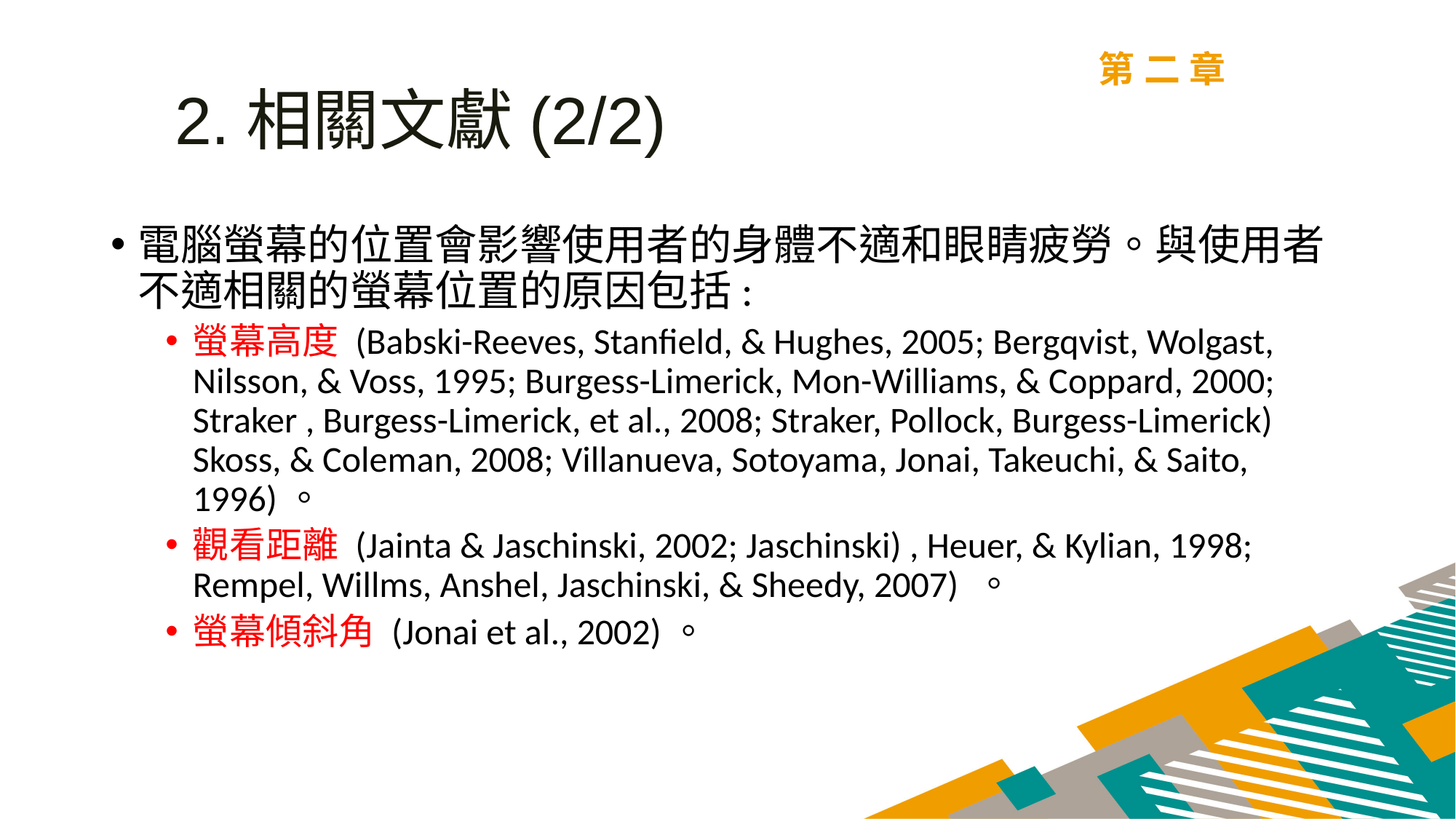

第二章
2.相關文獻(2/2)
電腦螢幕的位置會影響使用者的身體不適和眼睛疲勞。與使用者不適相關的螢幕位置的原因包括:
螢幕高度 (Babski-Reeves, Stanfield, & Hughes, 2005; Bergqvist, Wolgast, Nilsson, & Voss, 1995; Burgess-Limerick, Mon-Williams, & Coppard, 2000; Straker , Burgess-Limerick, et al., 2008; Straker, Pollock, Burgess-Limerick) Skoss, & Coleman, 2008; Villanueva, Sotoyama, Jonai, Takeuchi, & Saito, 1996)。
觀看距離 (Jainta & Jaschinski, 2002; Jaschinski) , Heuer, & Kylian, 1998; Rempel, Willms, Anshel, Jaschinski, & Sheedy, 2007) 。
螢幕傾斜角 (Jonai et al., 2002)。